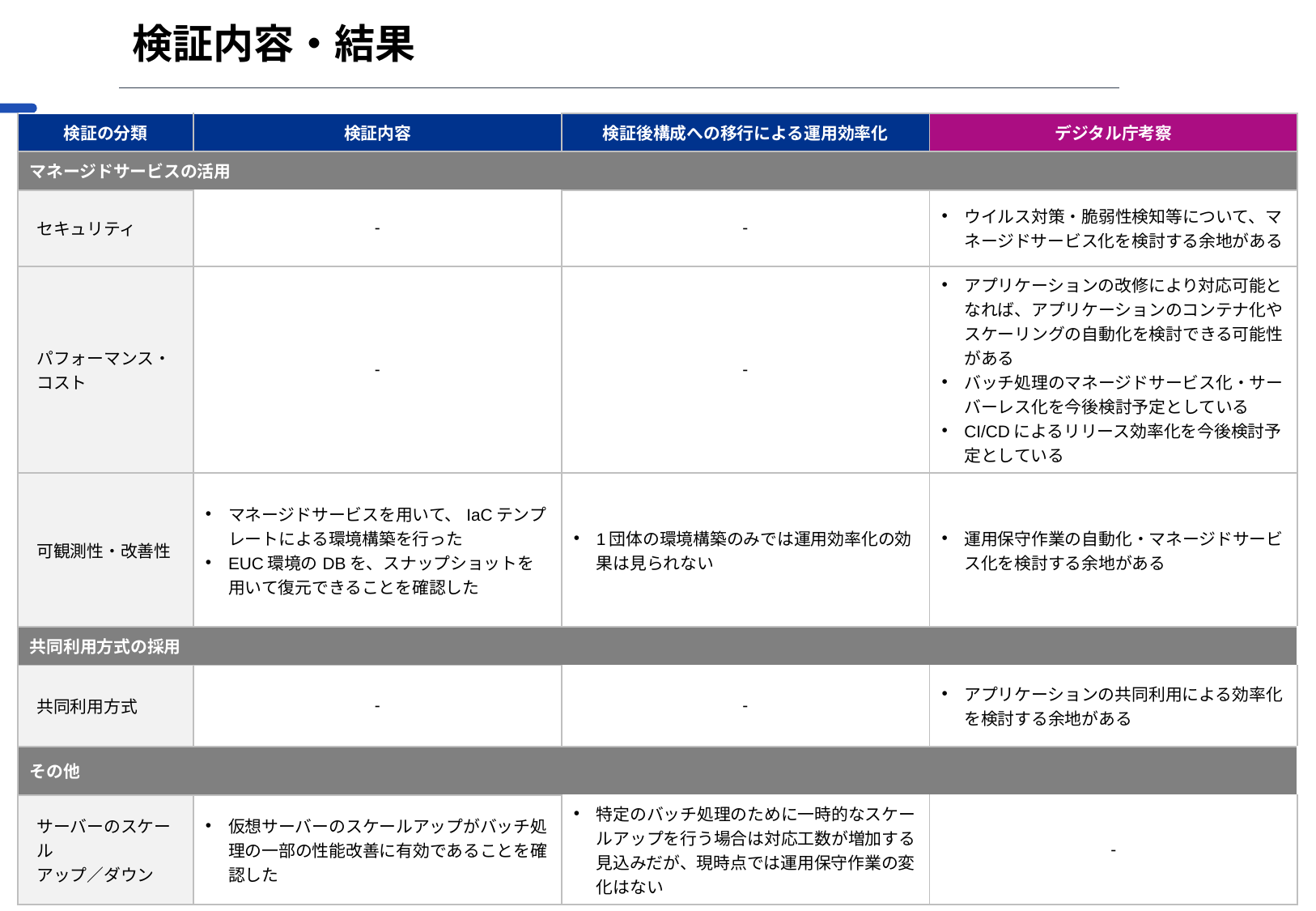

# 検証内容・結果
| 検証の分類 | 検証内容 | 検証後構成への移行による運用効率化 | デジタル庁考察 |
| --- | --- | --- | --- |
| マネージドサービスの活用 |  |  |  |
| セキュリティ | ‐ | ‐ | ウイルス対策・脆弱性検知等について、マネージドサービス化を検討する余地がある |
| パフォーマンス・コスト | ‐ | ‐ | アプリケーションの改修により対応可能となれば、アプリケーションのコンテナ化やスケーリングの自動化を検討できる可能性がある バッチ処理のマネージドサービス化・サーバーレス化を今後検討予定としている CI/CDによるリリース効率化を今後検討予定としている |
| 可観測性・改善性 | マネージドサービスを用いて、IaCテンプレートによる環境構築を行った EUC環境のDBを、スナップショットを用いて復元できることを確認した | 1団体の環境構築のみでは運用効率化の効果は見られない | 運用保守作業の自動化・マネージドサービス化を検討する余地がある |
| 共同利用方式の採用 |  |  |  |
| 共同利用方式 | ‐ | ‐ | アプリケーションの共同利用による効率化を検討する余地がある |
| その他 |  |  |  |
| サーバーのスケール アップ／ダウン | 仮想サーバーのスケールアップがバッチ処理の一部の性能改善に有効であることを確認した | 特定のバッチ処理のために一時的なスケールアップを行う場合は対応工数が増加する見込みだが、現時点では運用保守作業の変化はない | ‐ |
39